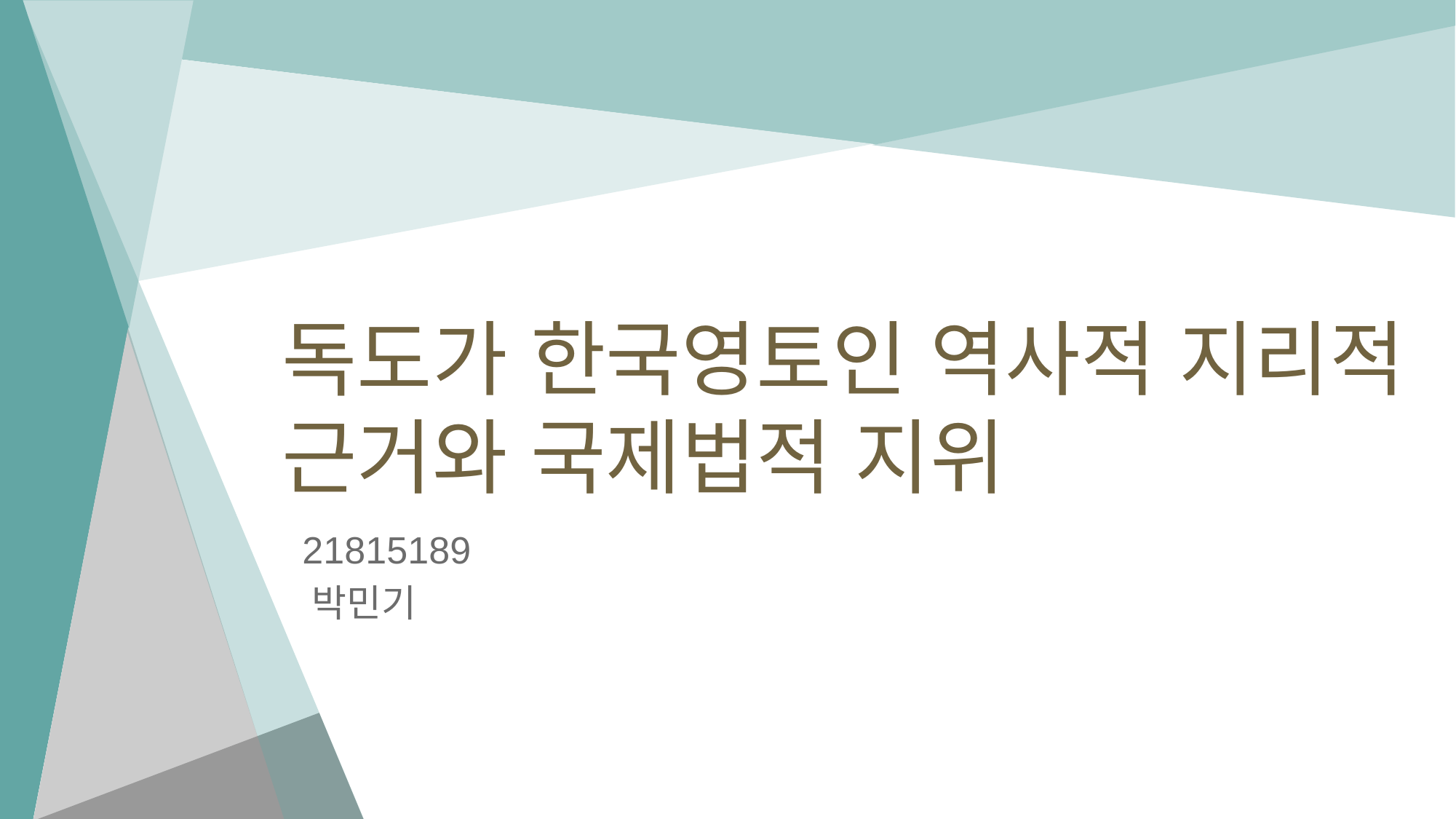

# 독도가 한국영토인 역사적 지리적 근거와 국제법적 지위
  21815189
  박민기